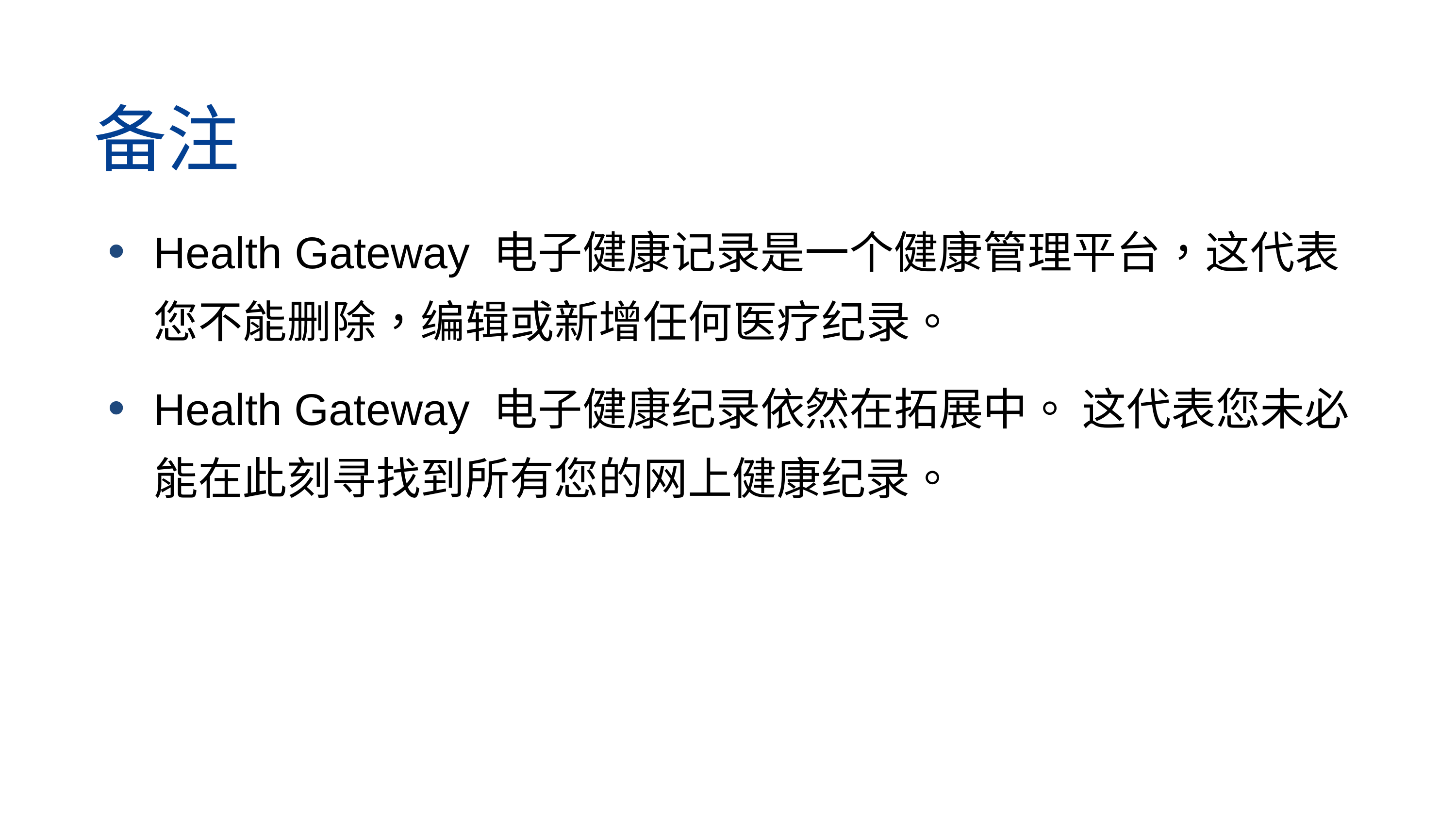

备注
Health Gateway 电子健康记录是一个健康管理平台，这代表您不能删除，编辑或新增任何医疗纪录。
Health Gateway 电子健康纪录依然在拓展中。 这代表您未必能在此刻寻找到所有您的网上健康纪录。